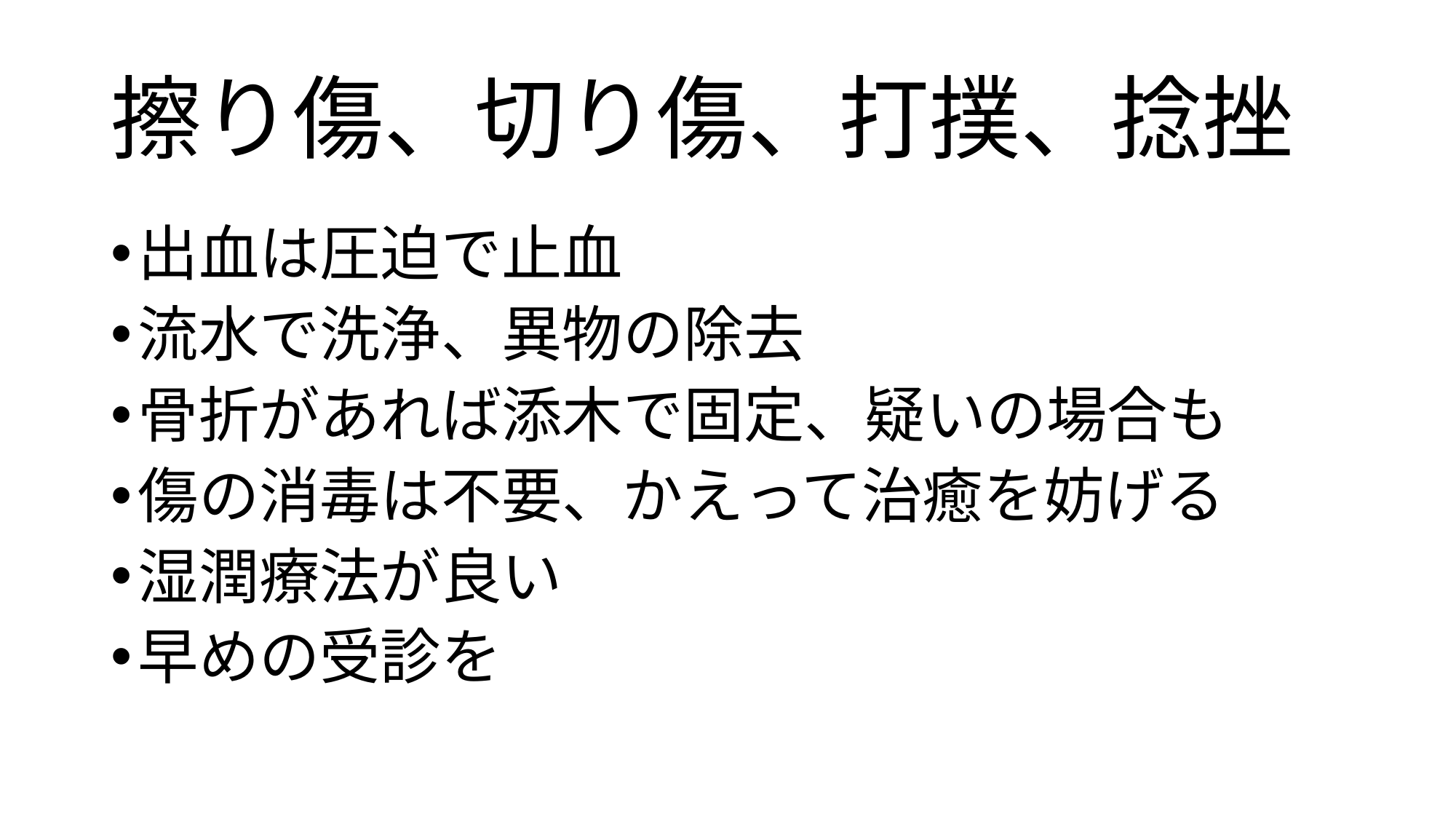

# 擦り傷、切り傷、打撲、捻挫
出血は圧迫で止血
流水で洗浄、異物の除去
骨折があれば添木で固定、疑いの場合も
傷の消毒は不要、かえって治癒を妨げる
湿潤療法が良い
早めの受診を